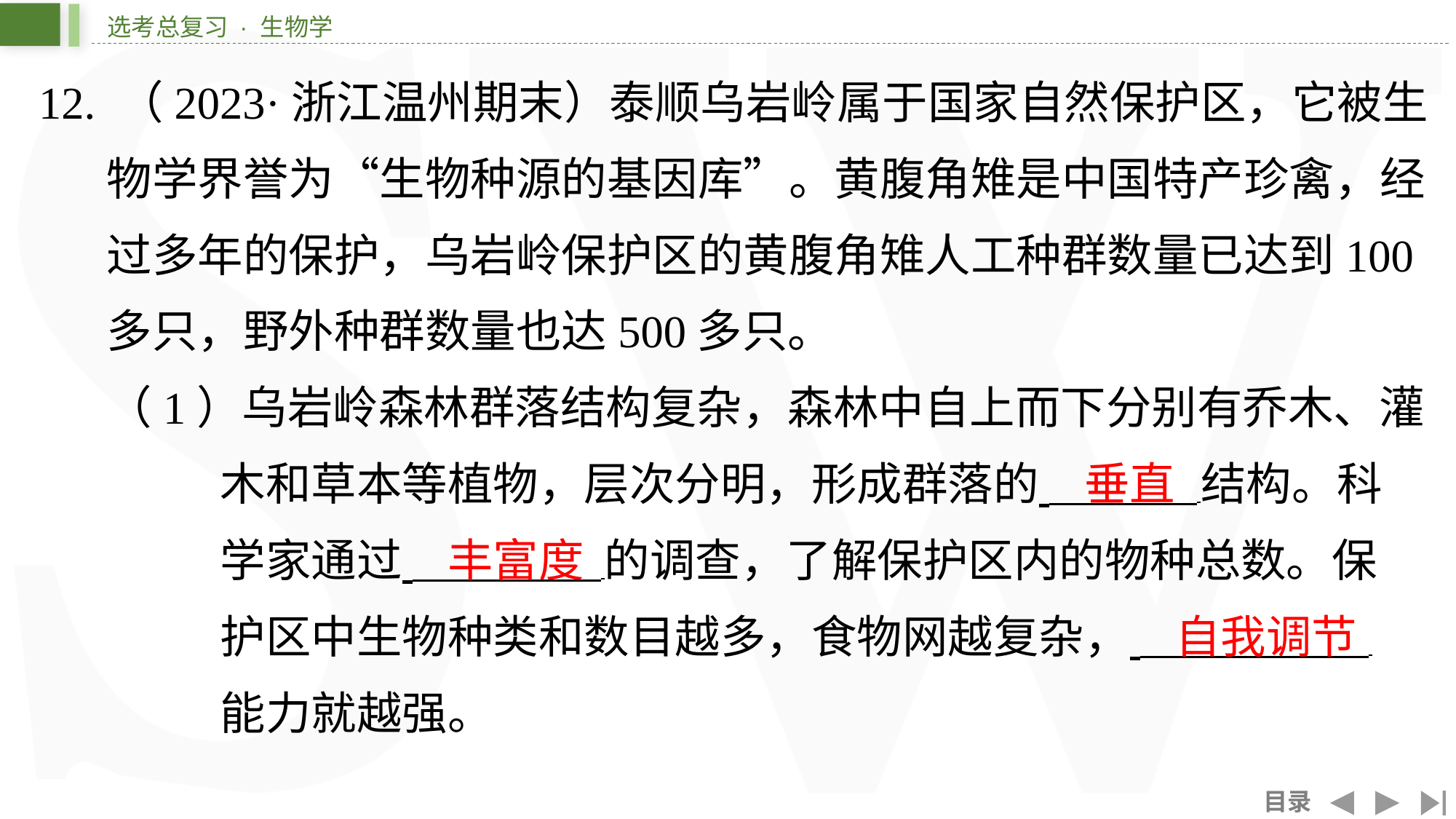

12. （2023·浙江温州期末）泰顺乌岩岭属于国家自然保护区，它被生
物学界誉为“生物种源的基因库”。黄腹角雉是中国特产珍禽，经
过多年的保护，乌岩岭保护区的黄腹角雉人工种群数量已达到100
多只，野外种群数量也达500多只。
（1）乌岩岭森林群落结构复杂，森林中自上而下分别有乔木、灌
木和草本等植物，层次分明，形成群落的                        ⁠结构。科
学家通过                              ⁠的调查，了解保护区内的物种总数。保
护区中生物种类和数目越多，食物网越复杂，                                    ⁠
能力就越强。
垂直
丰富度
自我调节